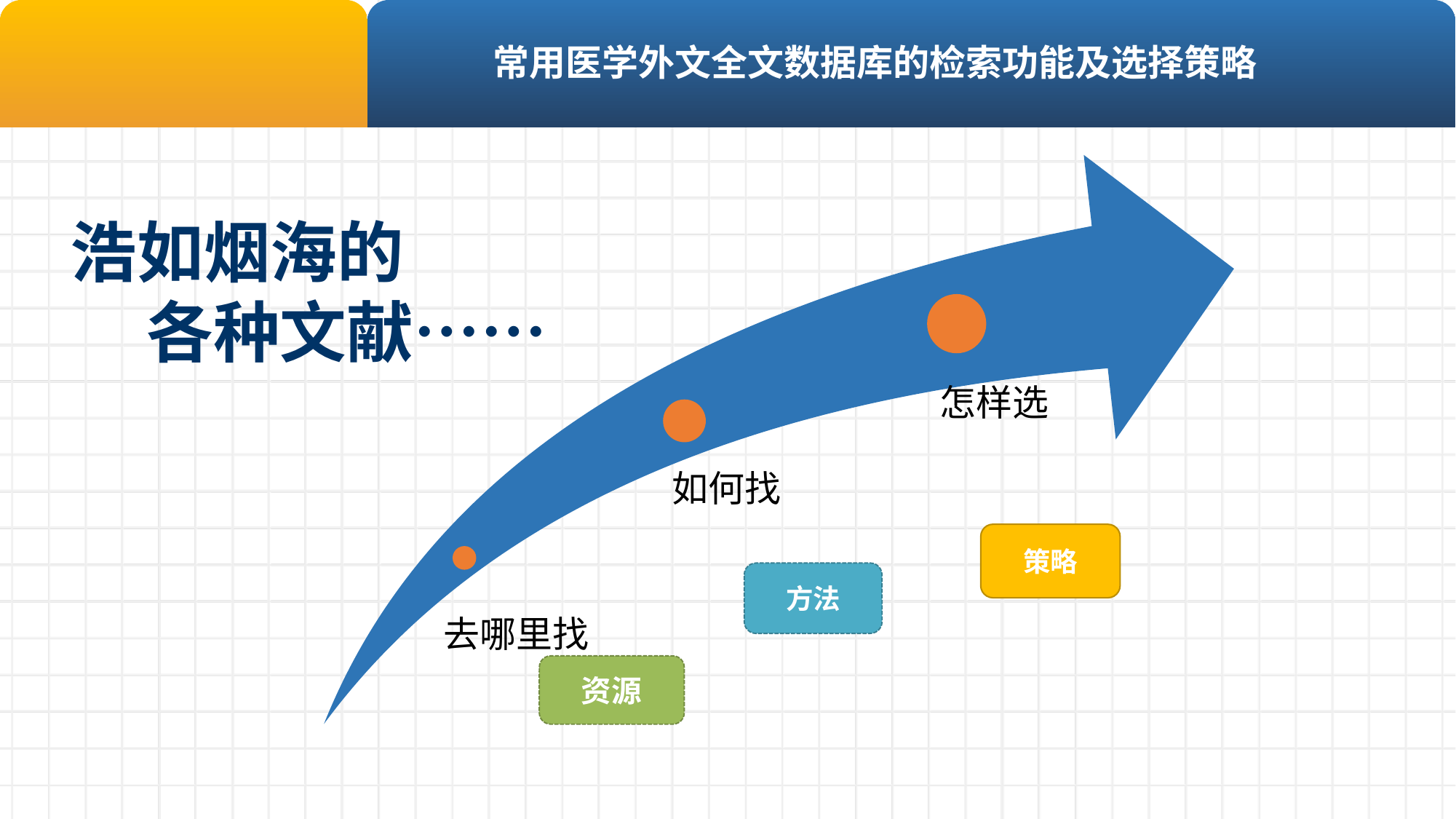

常用医学外文全文数据库的检索功能及选择策略

去哪里找

如何找

怎样选
浩如烟海的
    各种文献……
策略
方法
资源